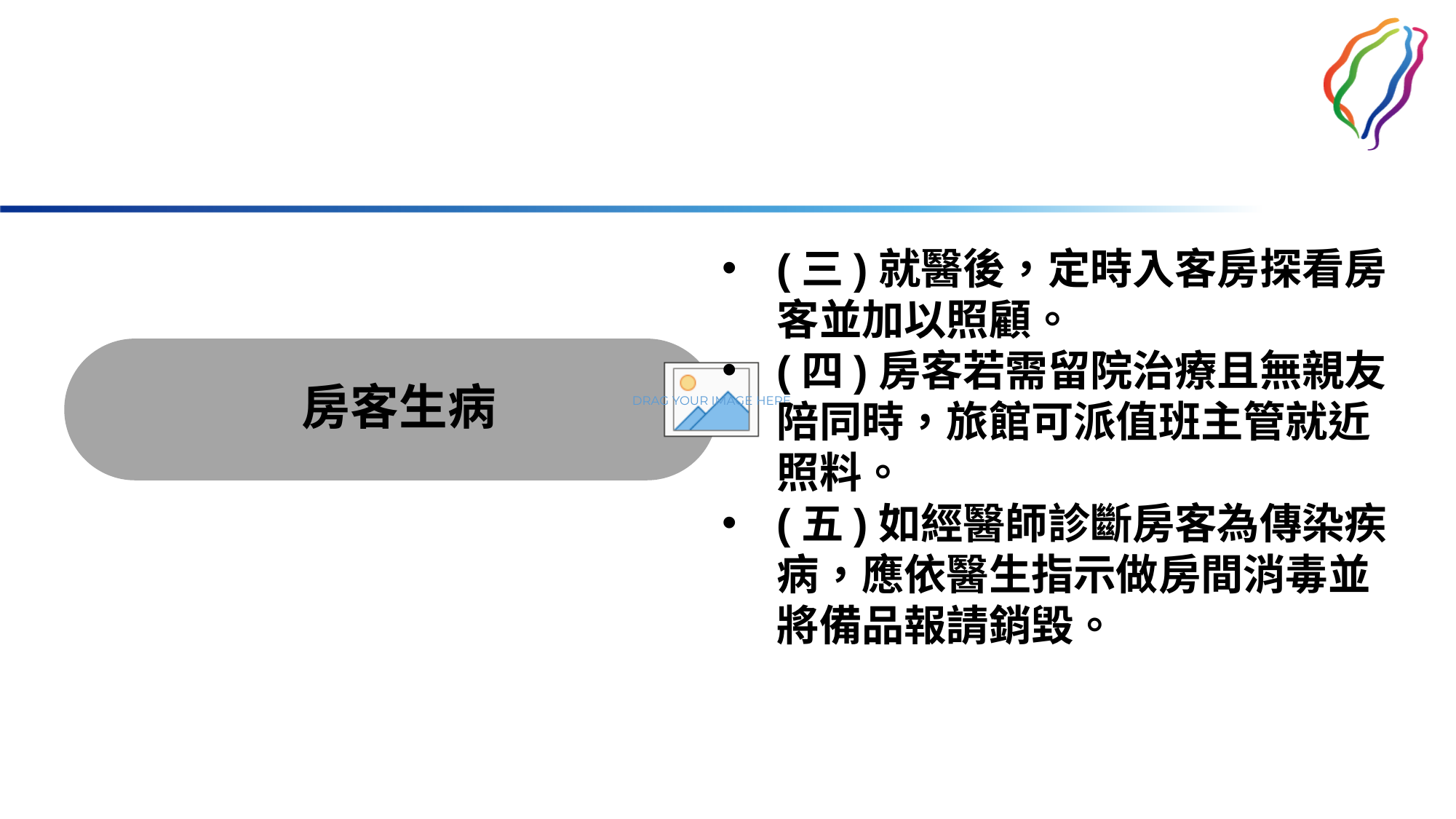

(三)就醫後，定時入客房探看房客並加以照顧。
(四)房客若需留院治療且無親友陪同時，旅館可派值班主管就近照料。
(五)如經醫師診斷房客為傳染疾病，應依醫生指示做房間消毒並將備品報請銷毀。

房客生病